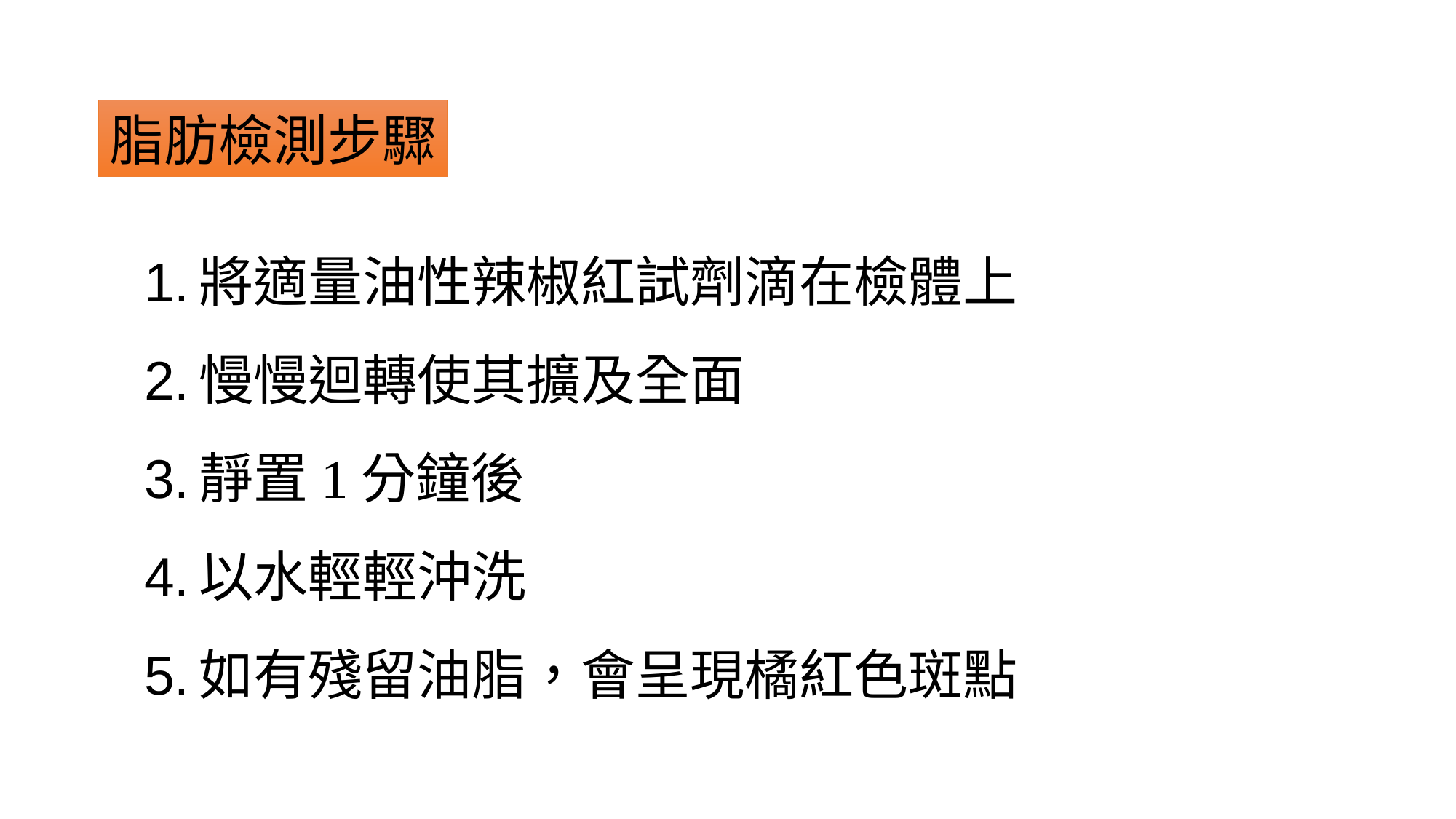

脂肪檢測步驟
將適量油性辣椒紅試劑滴在檢體上
慢慢迴轉使其擴及全面
靜置1分鐘後
以水輕輕沖洗
如有殘留油脂，會呈現橘紅色斑點